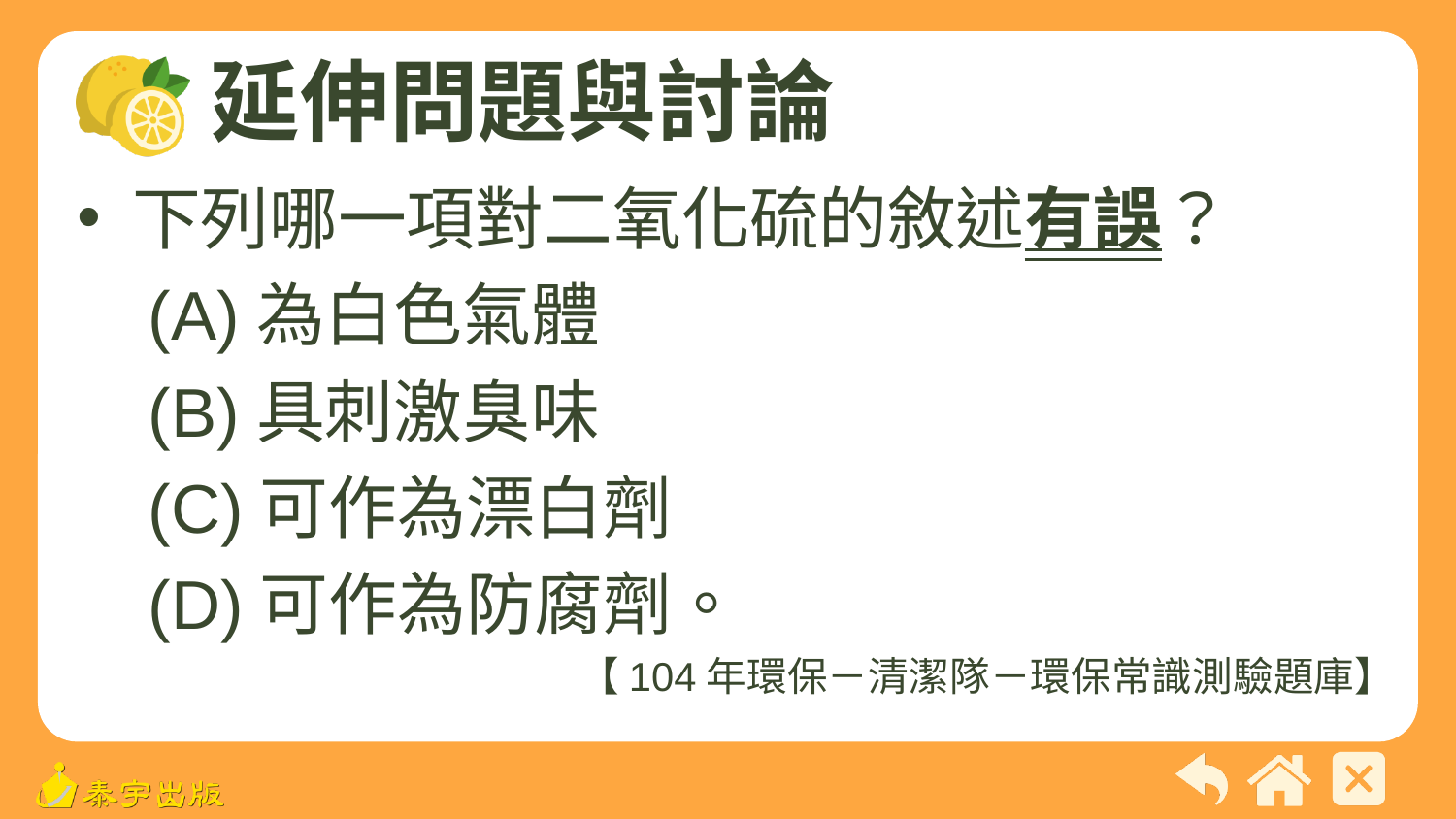

# 延伸問題與討論
下列哪一項對二氧化硫的敘述有誤？
(A)為白色氣體
(B)具刺激臭味
(C)可作為漂白劑
(D)可作為防腐劑。
【104年環保－清潔隊－環保常識測驗題庫】